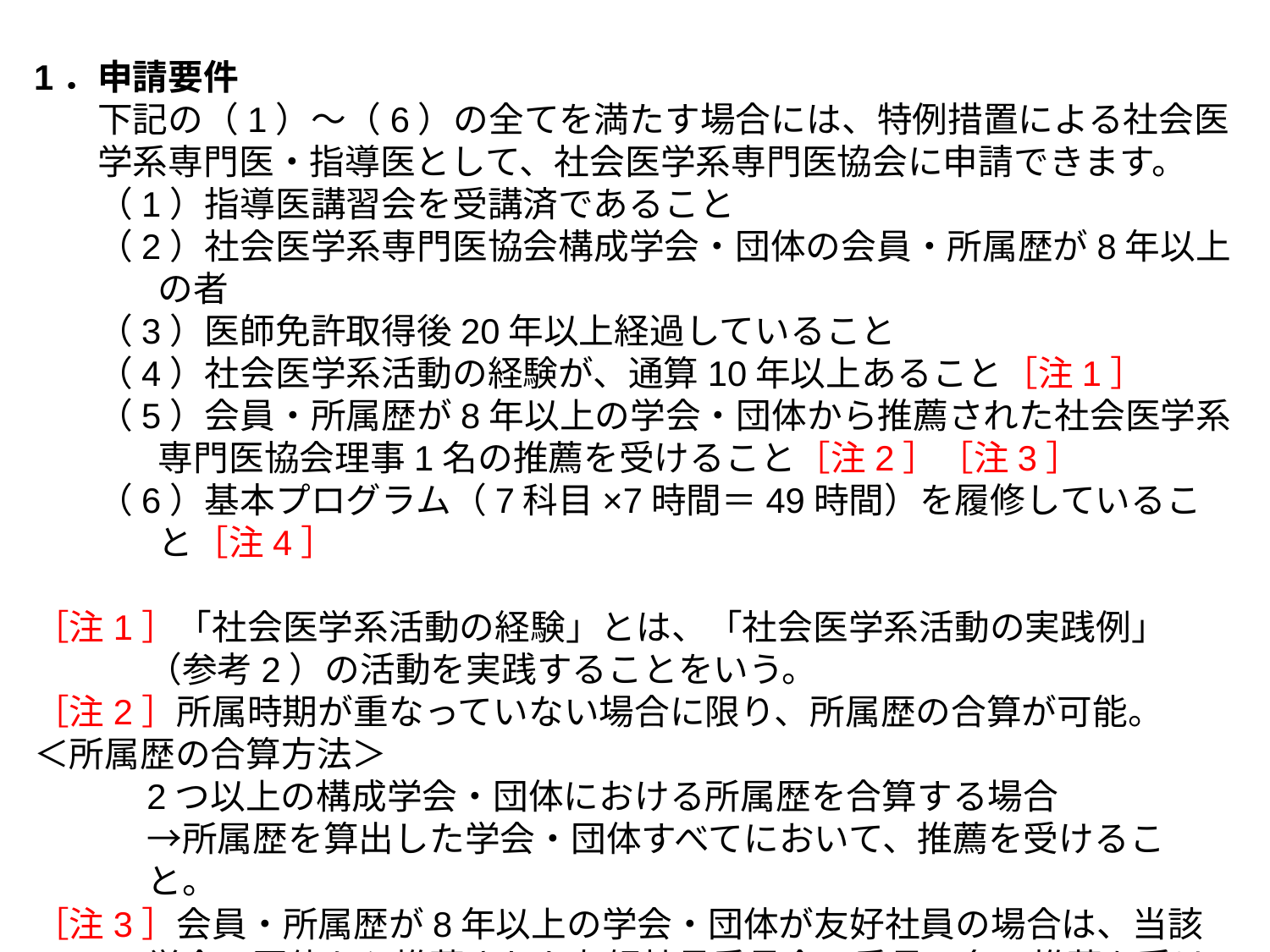

1．申請要件
下記の（1）～（6）の全てを満たす場合には、特例措置による社会医学系専門医・指導医として、社会医学系専門医協会に申請できます。
（1）指導医講習会を受講済であること
（2）社会医学系専門医協会構成学会・団体の会員・所属歴が8年以上の者
（3）医師免許取得後20年以上経過していること
（4）社会医学系活動の経験が、通算10年以上あること［注1］
（5）会員・所属歴が8年以上の学会・団体から推薦された社会医学系専門医協会理事1名の推薦を受けること［注2］［注3］
（6）基本プログラム（7科目×7時間＝49時間）を履修していること［注4］

［注1］「社会医学系活動の経験」とは、「社会医学系活動の実践例」（参考2）の活動を実践することをいう。
［注2］所属時期が重なっていない場合に限り、所属歴の合算が可能。
＜所属歴の合算方法＞
2つ以上の構成学会・団体における所属歴を合算する場合
→所属歴を算出した学会・団体すべてにおいて、推薦を受けること。
［注3］会員・所属歴が8年以上の学会・団体が友好社員の場合は、当該学会・団体から推薦された友好社員委員会の委員1名の推薦を受けること
［注4］会員・所属歴が8年以上の学会・団体が友好社員の場合に限る。